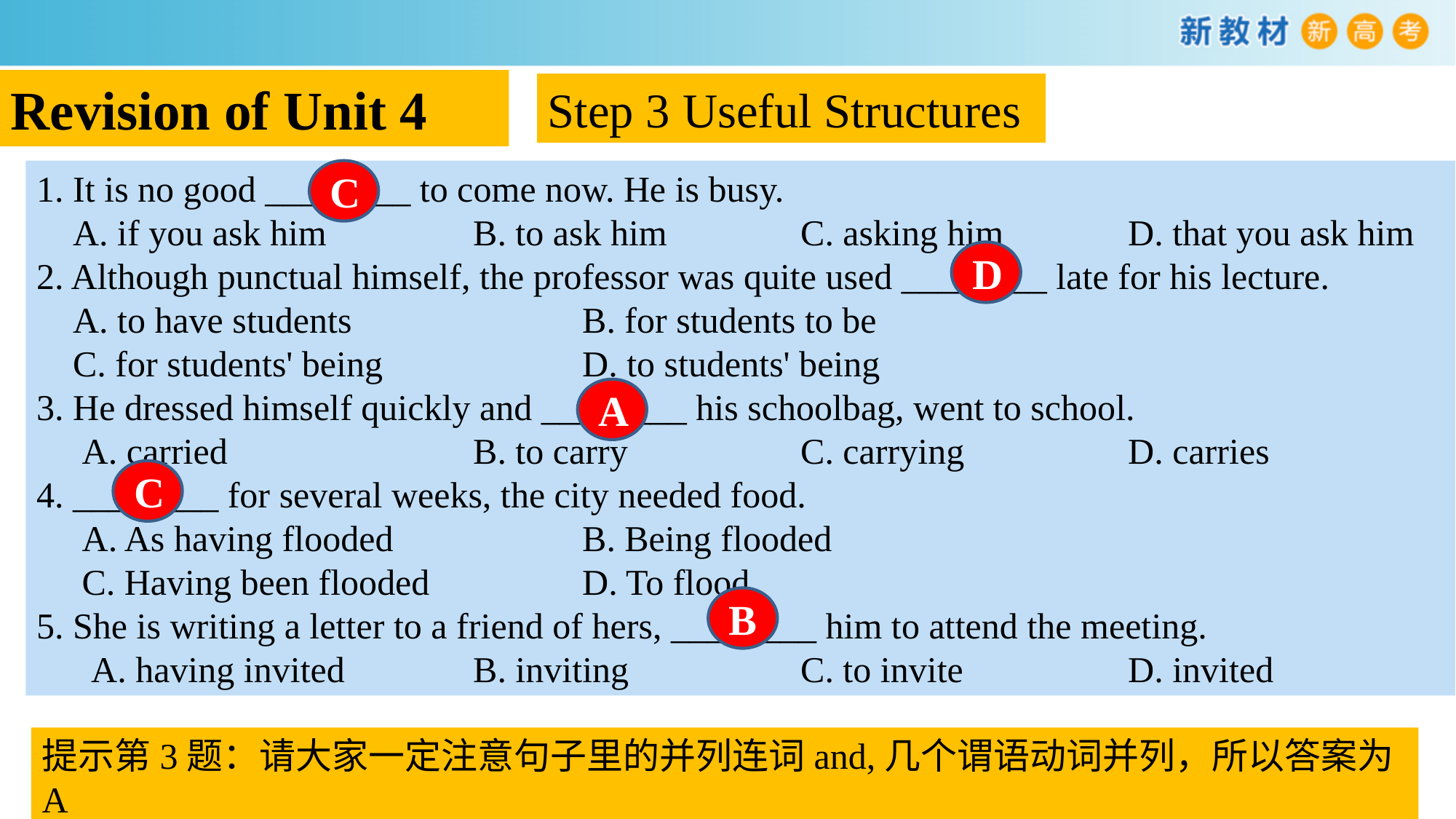

Revision of Unit 4
Step 3 Useful Structures
1. It is no good ________ to come now. He is busy.
    A. if you ask him 		B. to ask him 		C. asking him 		D. that you ask him
2. Although punctual himself, the professor was quite used ________ late for his lecture.
    A. to have students 			B. for students to be
    C. for students' being 		D. to students' being
3. He dressed himself quickly and ________ his schoolbag, went to school.
     A. carried 			B. to carry 		C. carrying 		D. carries
4. ________ for several weeks, the city needed food.
     A. As having flooded 		B. Being flooded
     C. Having been flooded 		D. To flood
5. She is writing a letter to a friend of hers, ________ him to attend the meeting.
      A. having invited 		B. inviting 		C. to invite 		D. invited
C
D
A
C
B
提示第3题：请大家一定注意句子里的并列连词and,几个谓语动词并列，所以答案为A